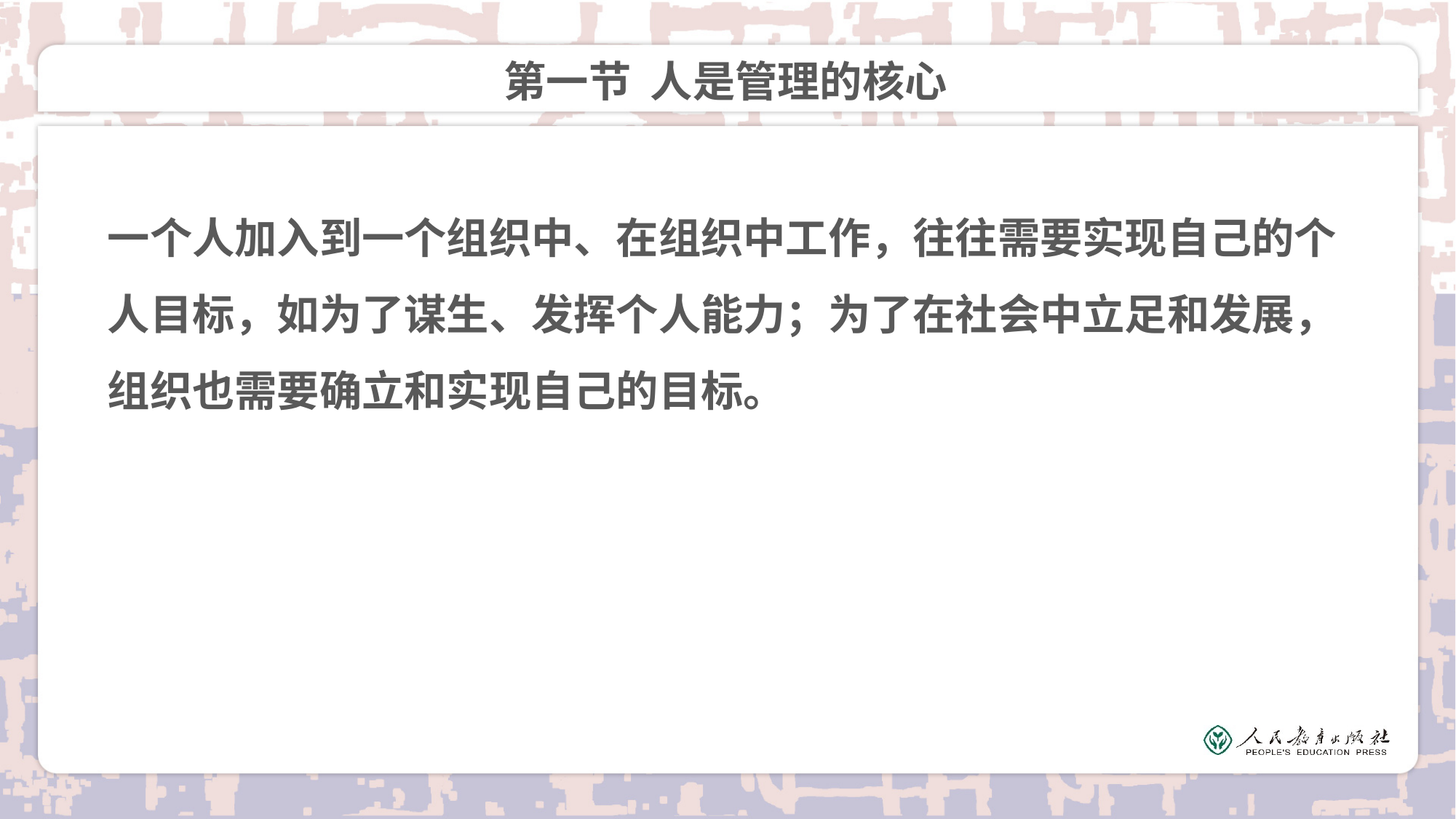

# 第一节  人是管理的核心
一个人加入到一个组织中、在组织中工作，往往需要实现自己的个人目标，如为了谋生、发挥个人能力；为了在社会中立足和发展，组织也需要确立和实现自己的目标。